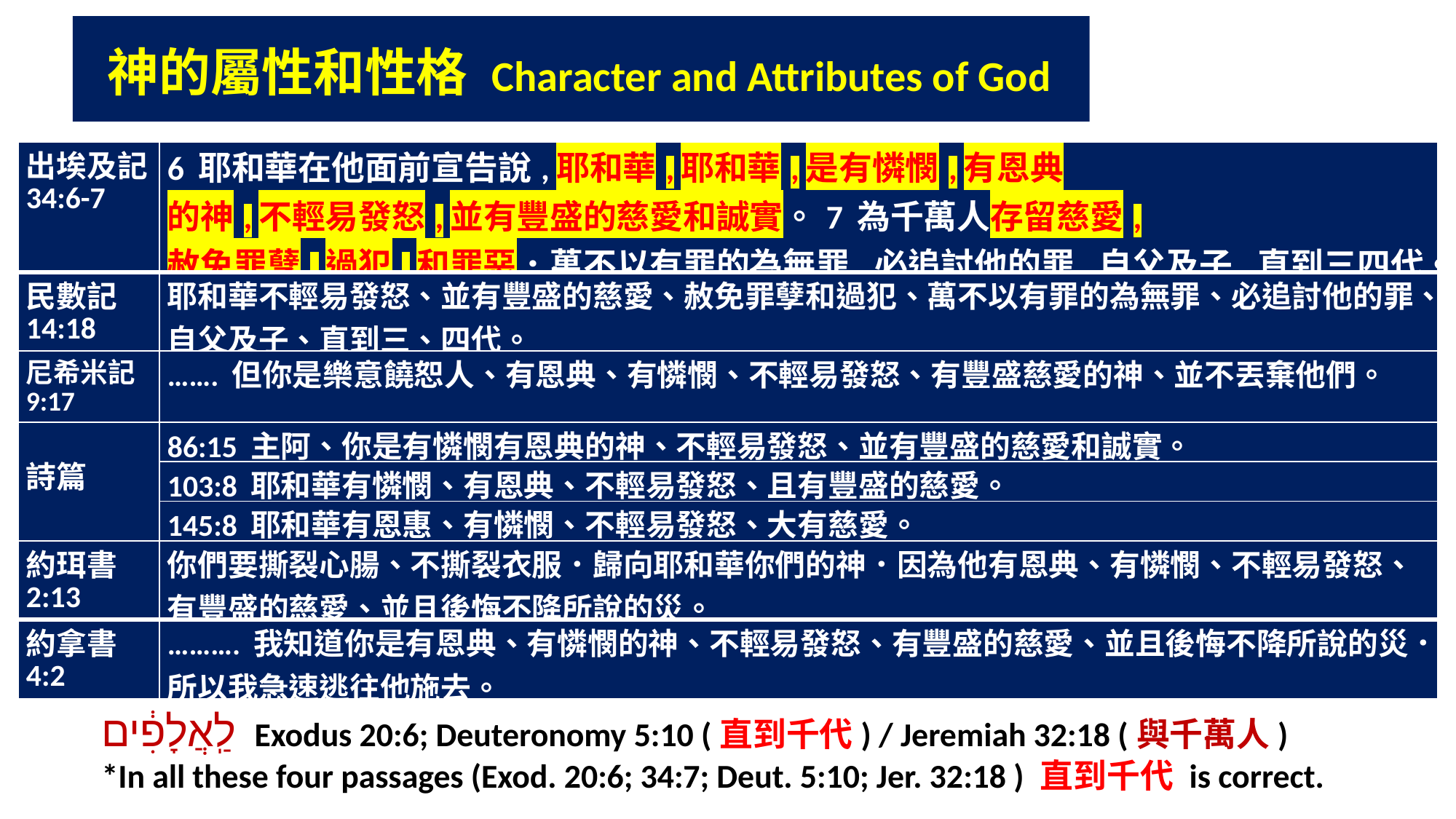

神的屬性和性格 Character and Attributes of God

| 出埃及記 34:6-7 | 6 耶和華在他面前宣告說,耶和華,耶和華,是有憐憫,有恩典 的神,不輕易發怒,並有豐盛的慈愛和誠實。7 為千萬人存留慈愛, 赦免罪孽,過犯,和罪惡．萬不以有罪的為無罪,必追討他的罪,自父及子,直到三四代。 |
| --- | --- |
| 民數記 14:18 | 耶和華不輕易發怒、並有豐盛的慈愛、赦免罪孽和過犯、萬不以有罪的為無罪、必追討他的罪、自父及子、直到三、四代。 |
| 尼希米記9:17 | ……. 但你是樂意饒恕人、有恩典、有憐憫、不輕易發怒、有豐盛慈愛的神、並不丟棄他們。 |
| 詩篇 | 86:15 主阿、你是有憐憫有恩典的神、不輕易發怒、並有豐盛的慈愛和誠實。 |
|  | 103:8 耶和華有憐憫、有恩典、不輕易發怒、且有豐盛的慈愛。 |
|  | 145:8 耶和華有恩惠、有憐憫、不輕易發怒、大有慈愛。 |
| 約珥書 2:13 | 你們要撕裂心腸、不撕裂衣服．歸向耶和華你們的神．因為他有恩典、有憐憫、不輕易發怒、有豐盛的慈愛、並且後悔不降所說的災。 |
| 約拿書 4:2 | ………. 我知道你是有恩典、有憐憫的神、不輕易發怒、有豐盛的慈愛、並且後悔不降所說的災．所以我急速逃往他施去。 |

לַֽאֲלָפִ֔ים  Exodus 20:6; Deuteronomy 5:10 (直到千代) / Jeremiah 32:18 (與千萬人)
*In all these four passages (Exod. 20:6; 34:7; Deut. 5:10; Jer. 32:18 ) 直到千代 is correct.